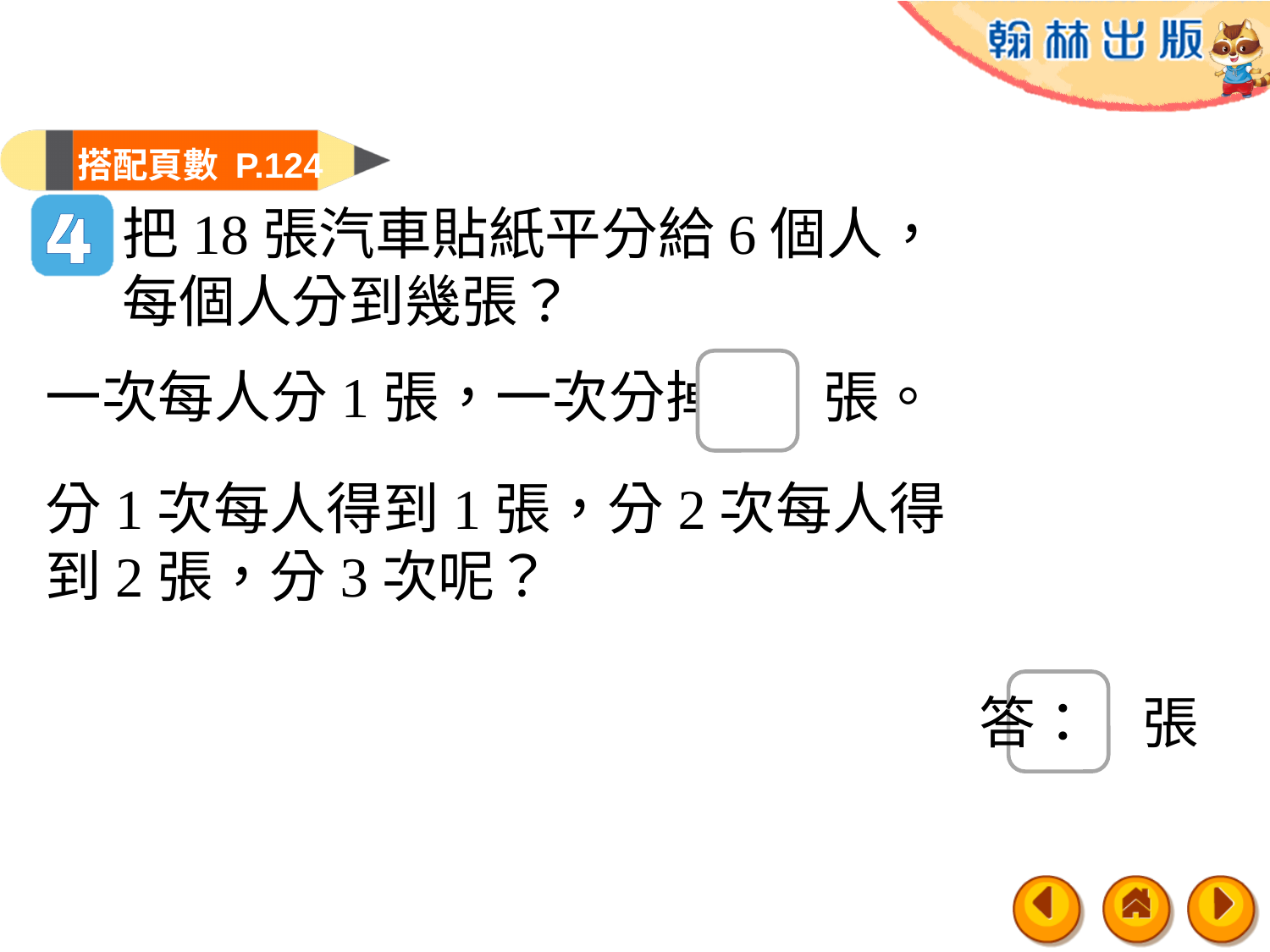

搭配頁數 P.124
把18張汽車貼紙平分給6個人，
每個人分到幾張？
4

一次每人分1張，一次分掉        張。
分1次每人得到1張，分2次每人得
到2張，分3次呢？

答：    張